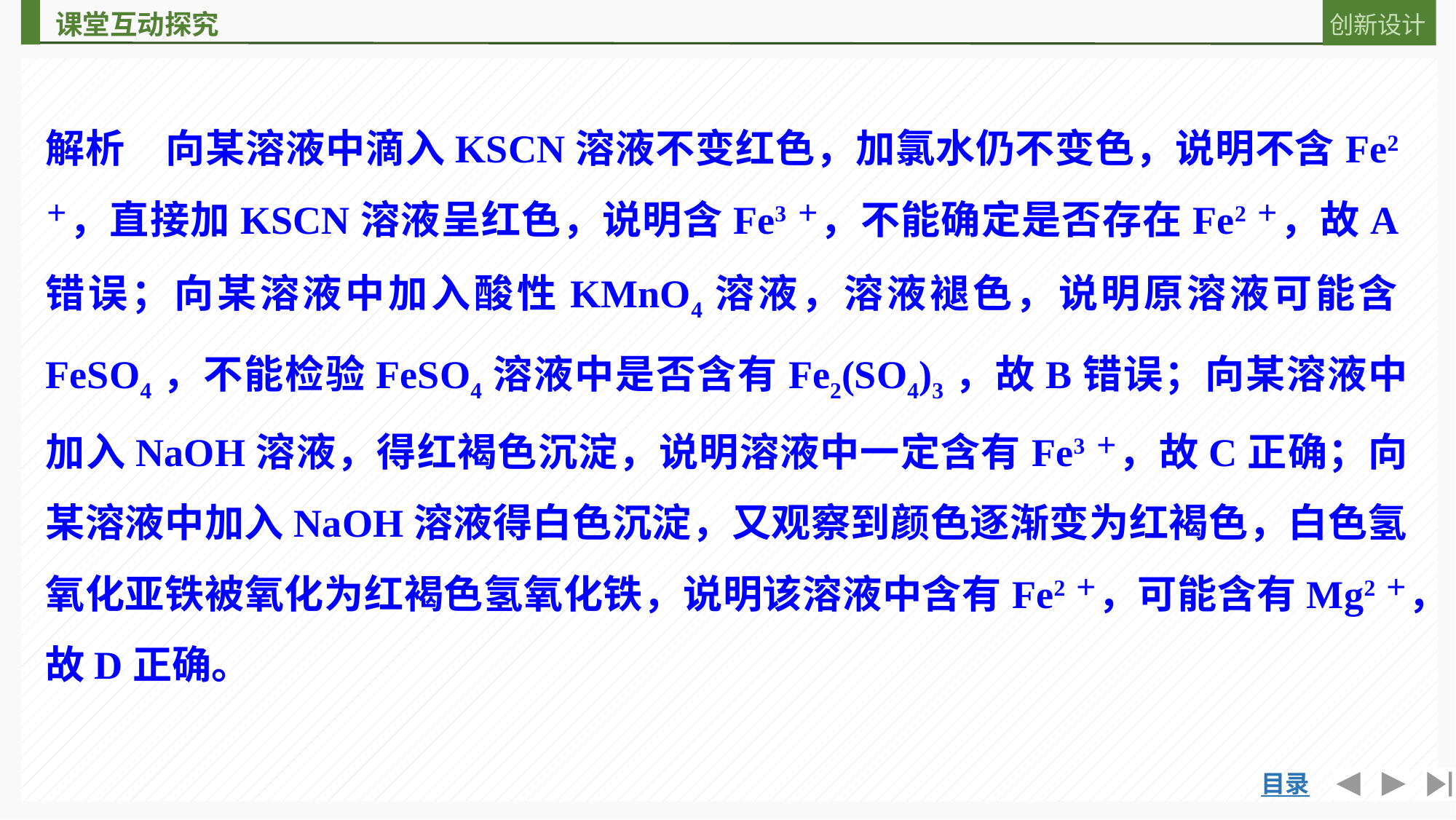

解析　向某溶液中滴入KSCN溶液不变红色，加氯水仍不变色，说明不含Fe2＋，直接加KSCN溶液呈红色，说明含Fe3＋，不能确定是否存在Fe2＋，故A错误；向某溶液中加入酸性KMnO4溶液，溶液褪色，说明原溶液可能含FeSO4，不能检验FeSO4溶液中是否含有Fe2(SO4)3，故B错误；向某溶液中加入NaOH溶液，得红褐色沉淀，说明溶液中一定含有Fe3＋，故C正确；向某溶液中加入NaOH溶液得白色沉淀，又观察到颜色逐渐变为红褐色，白色氢氧化亚铁被氧化为红褐色氢氧化铁，说明该溶液中含有Fe2＋，可能含有Mg2＋，故D正确。